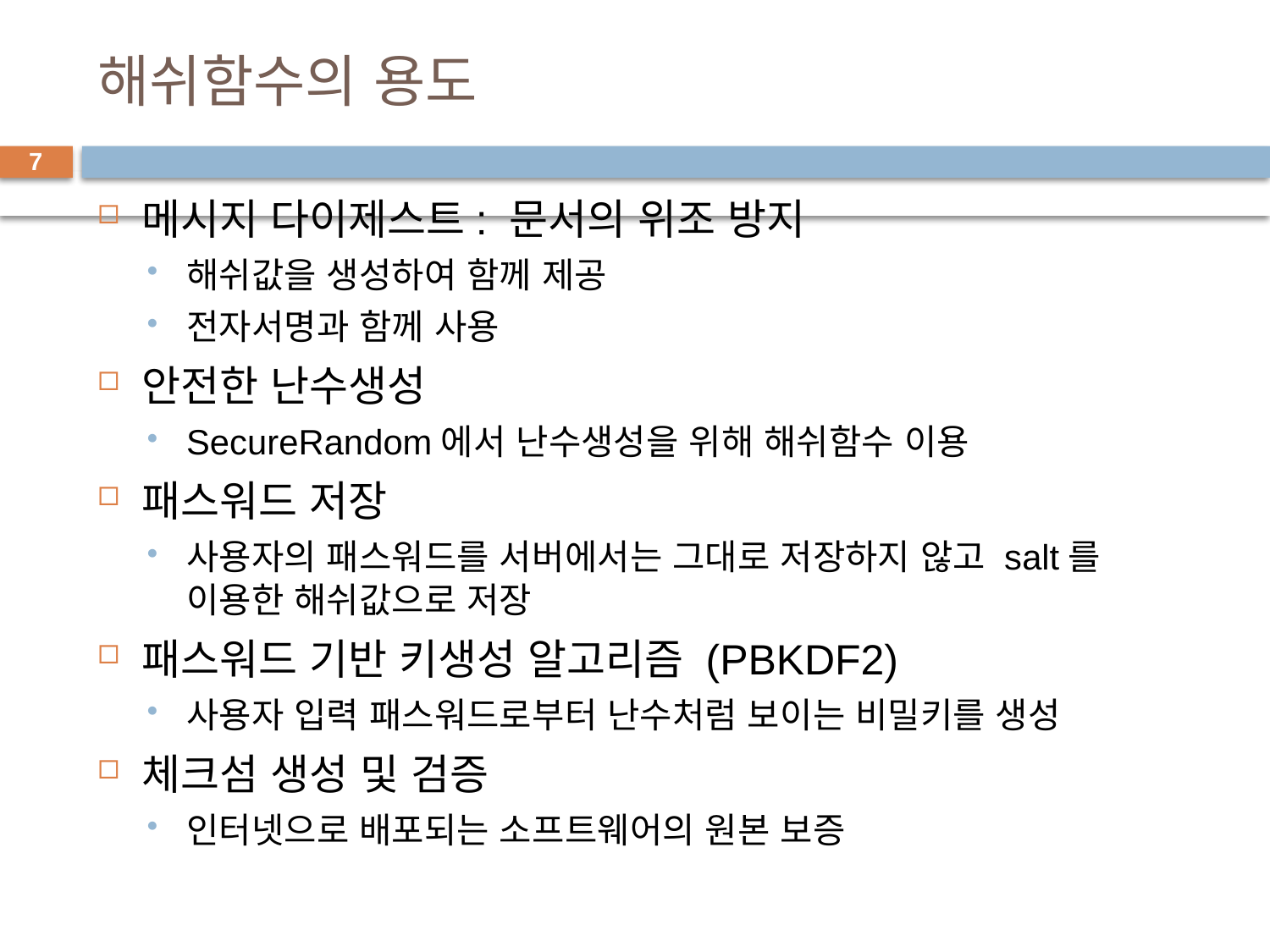

# 해쉬함수의 용도
7
메시지 다이제스트: 문서의 위조 방지
해쉬값을 생성하여 함께 제공
전자서명과 함께 사용
안전한 난수생성
SecureRandom에서 난수생성을 위해 해쉬함수 이용
패스워드 저장
사용자의 패스워드를 서버에서는 그대로 저장하지 않고 salt를 이용한 해쉬값으로 저장
패스워드 기반 키생성 알고리즘 (PBKDF2)
사용자 입력 패스워드로부터 난수처럼 보이는 비밀키를 생성
체크섬 생성 및 검증
인터넷으로 배포되는 소프트웨어의 원본 보증